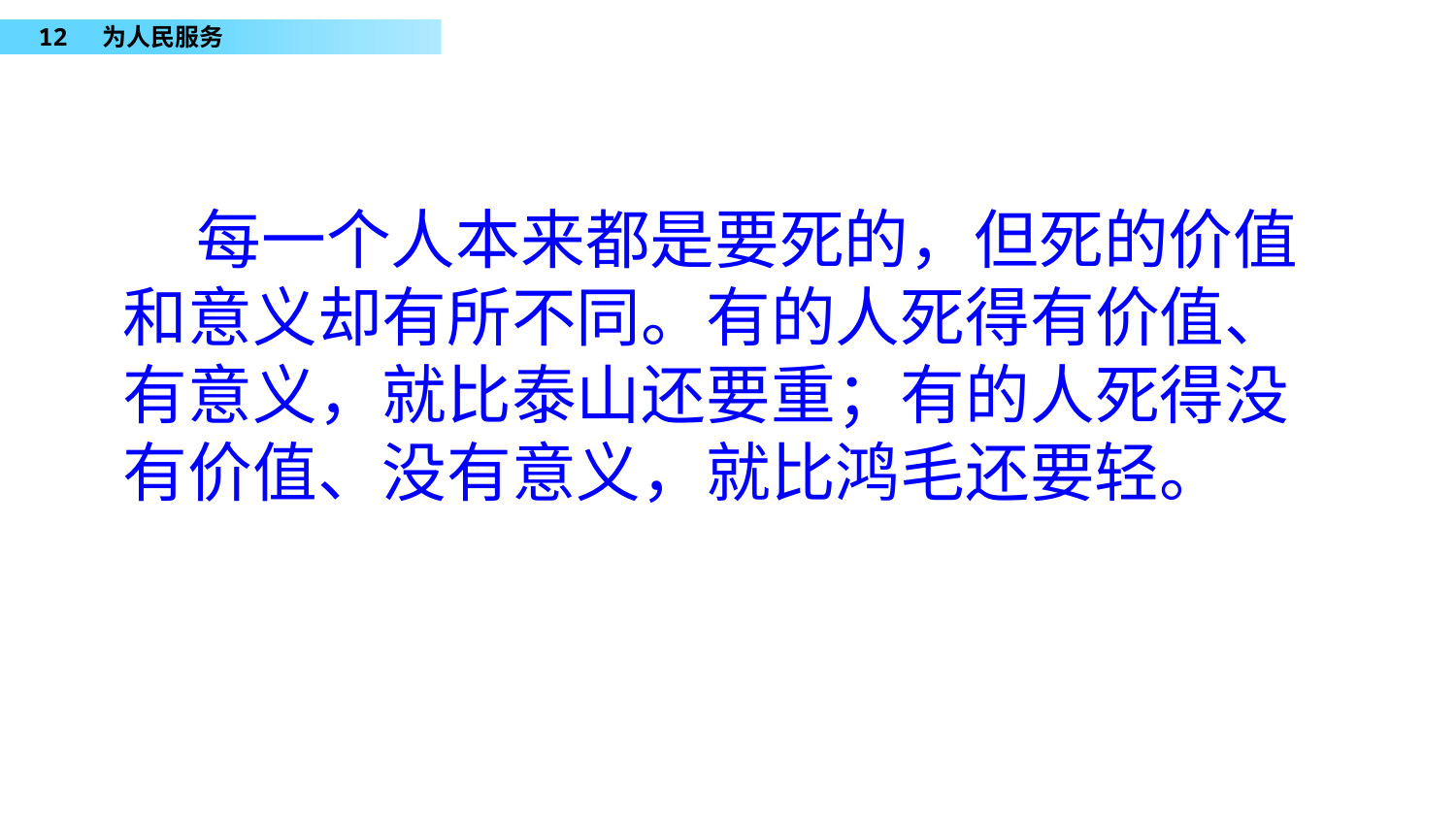

每一个人本来都是要死的，但死的价值和意义却有所不同。有的人死得有价值、有意义，就比泰山还要重；有的人死得没有价值、没有意义，就比鸿毛还要轻。